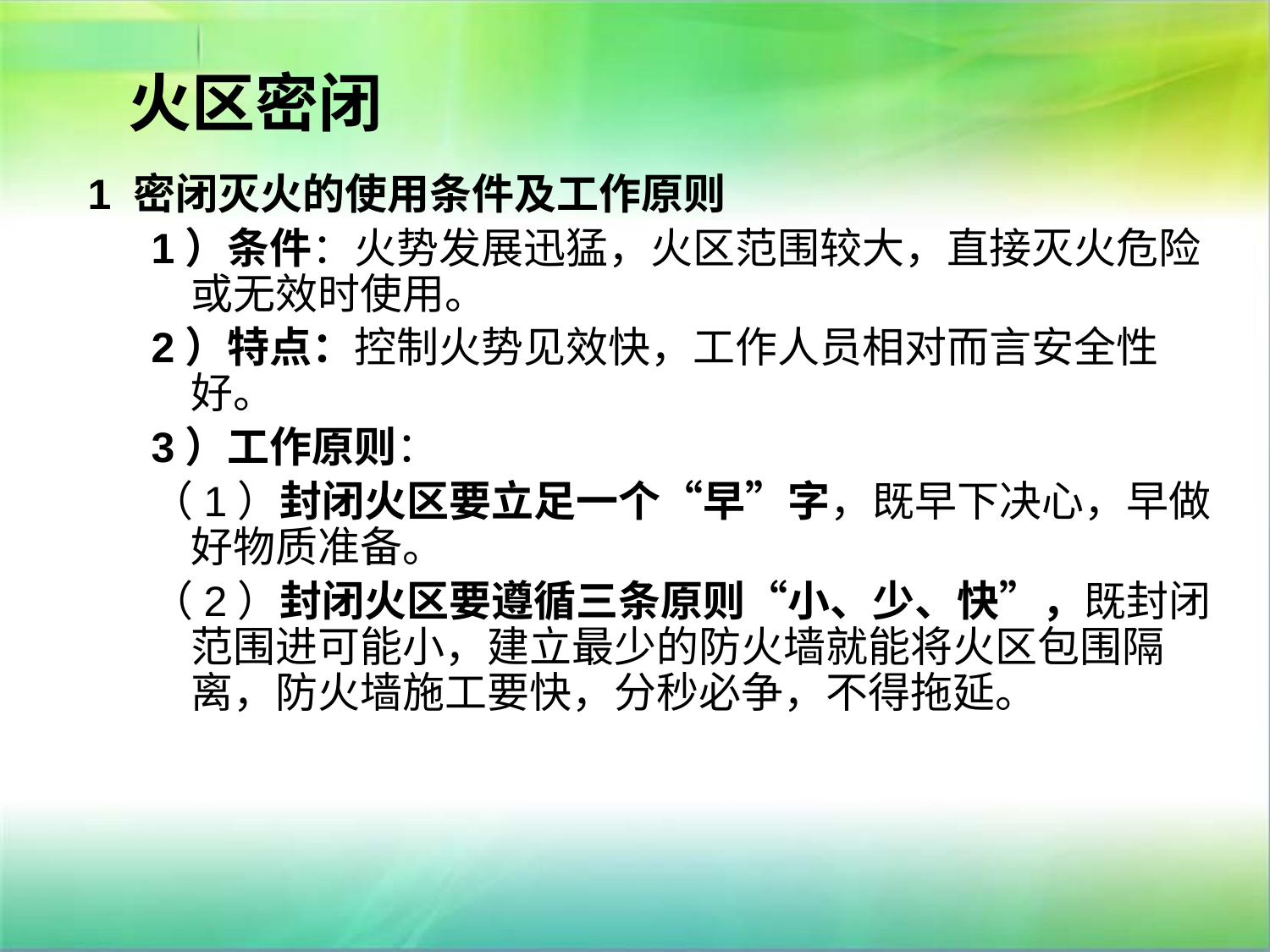

# 火区密闭
1 密闭灭火的使用条件及工作原则
1）条件：火势发展迅猛，火区范围较大，直接灭火危险或无效时使用。
2）特点：控制火势见效快，工作人员相对而言安全性好。
3）工作原则：
（1）封闭火区要立足一个“早”字，既早下决心，早做好物质准备。
（2）封闭火区要遵循三条原则“小、少、快”，既封闭范围进可能小，建立最少的防火墙就能将火区包围隔离，防火墙施工要快，分秒必争，不得拖延。